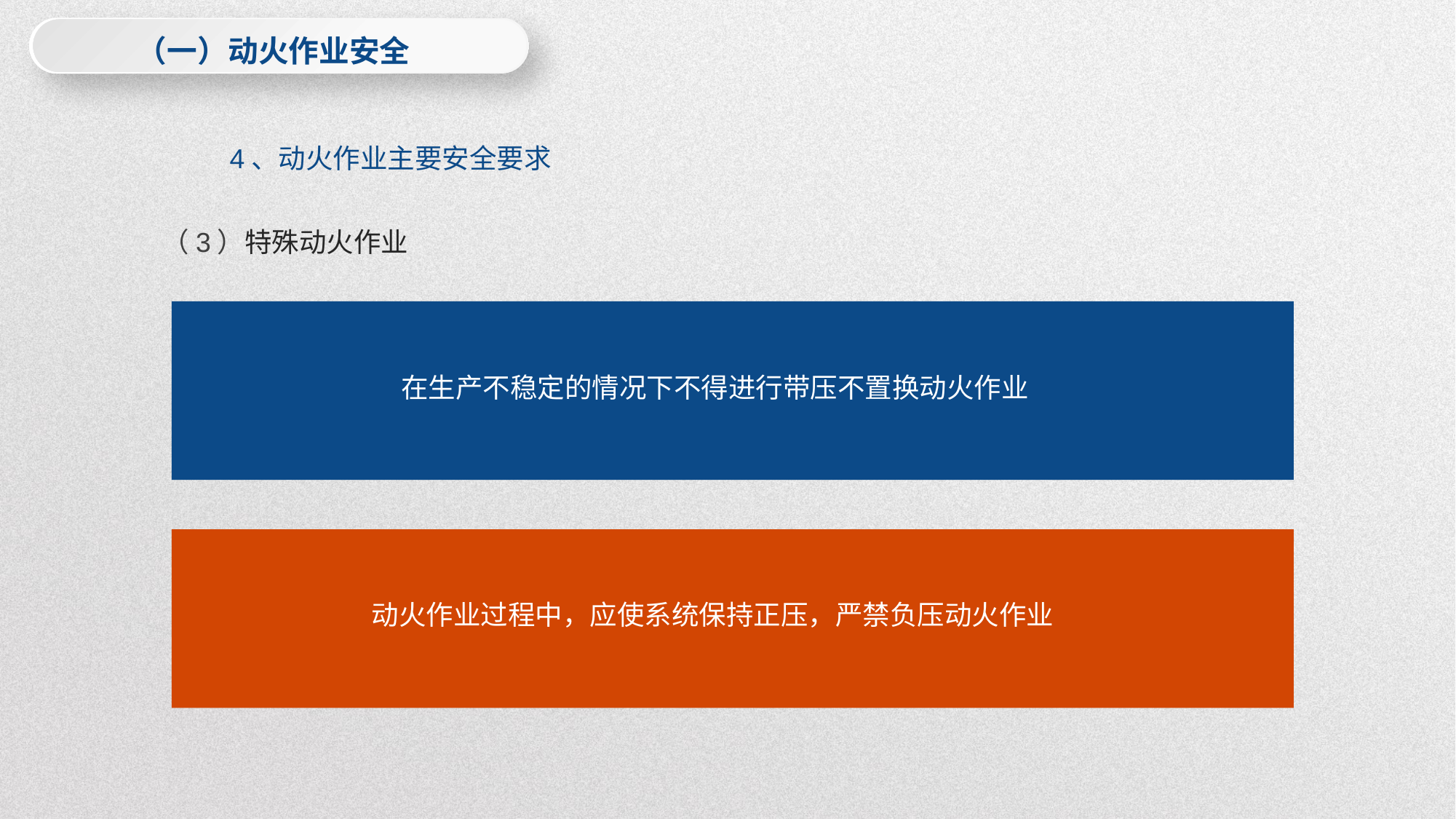

（一）动火作业安全

4、动火作业主要安全要求
（3）特殊动火作业

在生产不稳定的情况下不得进行带压不置换动火作业

动火作业过程中，应使系统保持正压，严禁负压动火作业